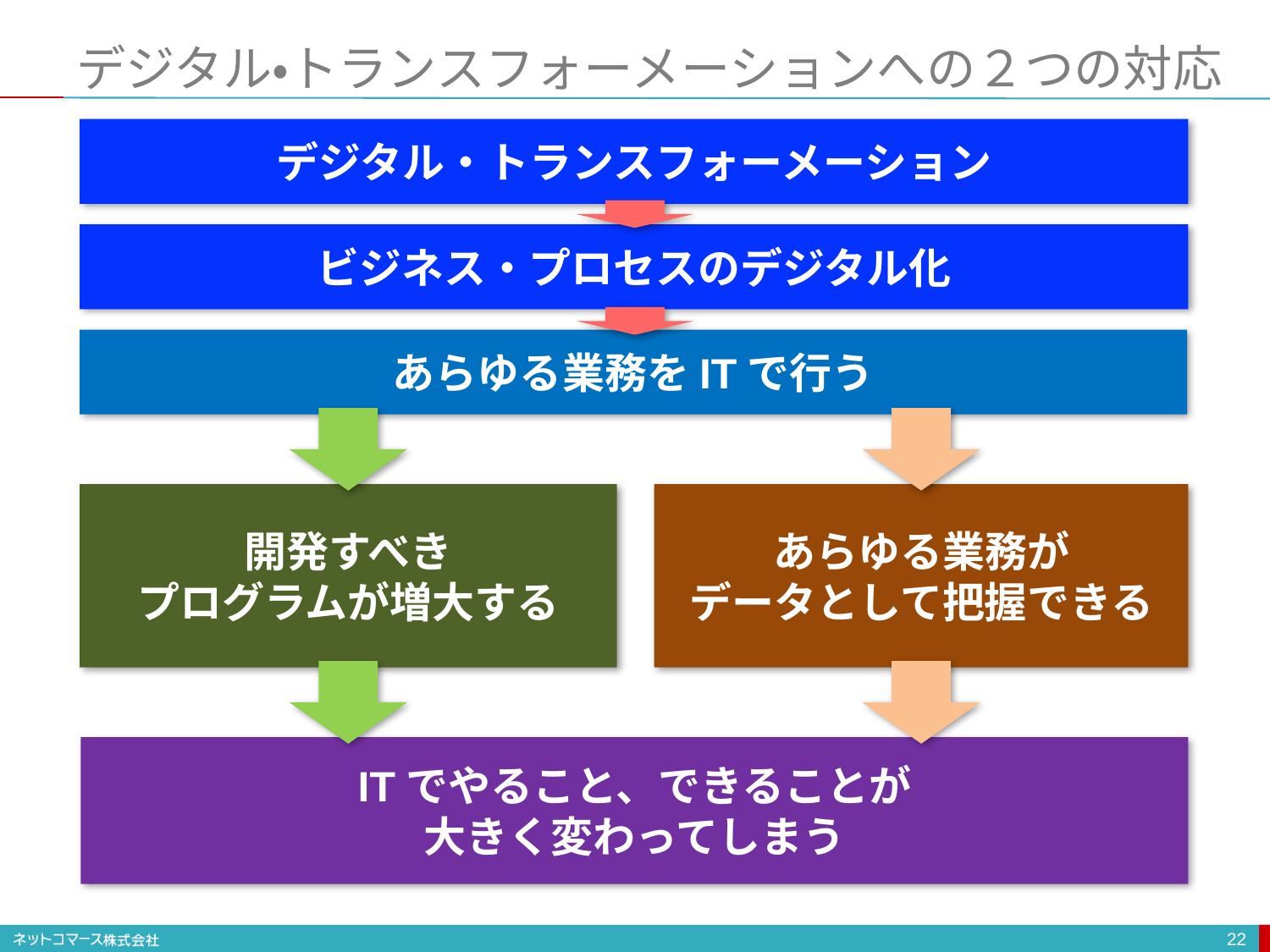

# デジタル・トランスフォーメーションへの２つの対応
デジタル・トランスフォーメーション

ビジネス・プロセスのデジタル化

あらゆる業務をITで行う

開発すべき
プログラムが増大する
あらゆる業務が
データとして把握できる

ITでやること、できることが
大きく変わってしまう
22